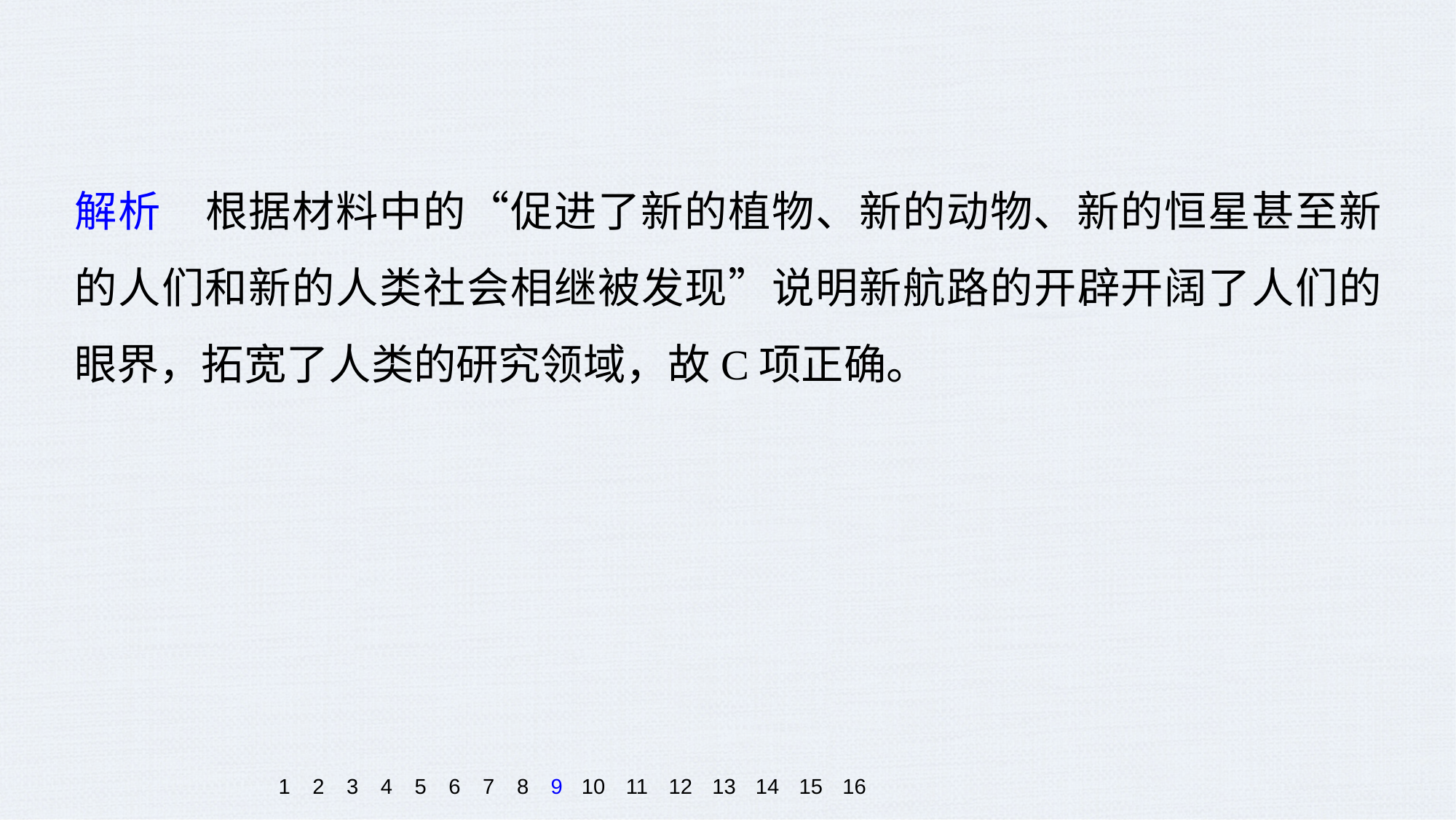

解析　根据材料中的“促进了新的植物、新的动物、新的恒星甚至新的人们和新的人类社会相继被发现”说明新航路的开辟开阔了人们的眼界，拓宽了人类的研究领域，故C项正确。
1
2
3
4
5
6
7
8
9
10
11
12
13
14
15
16